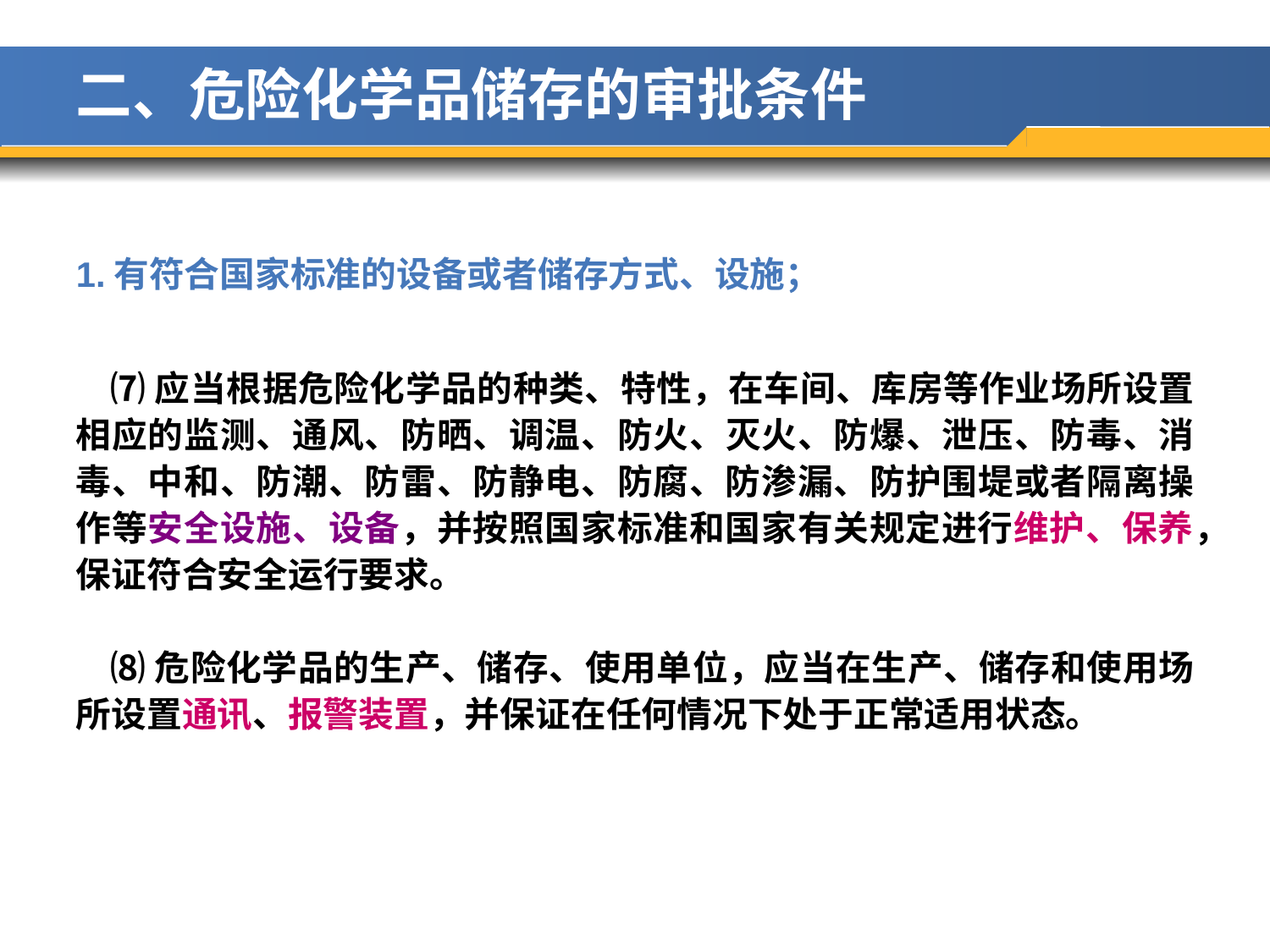

二、危险化学品储存的审批条件

1.有符合国家标准的设备或者储存方式、设施；

    ⑺应当根据危险化学品的种类、特性，在车间、库房等作业场所设置相应的监测、通风、防晒、调温、防火、灭火、防爆、泄压、防毒、消毒、中和、防潮、防雷、防静电、防腐、防渗漏、防护围堤或者隔离操作等安全设施、设备，并按照国家标准和国家有关规定进行维护、保养，保证符合安全运行要求。

    ⑻危险化学品的生产、储存、使用单位，应当在生产、储存和使用场所设置通讯、报警装置，并保证在任何情况下处于正常适用状态。